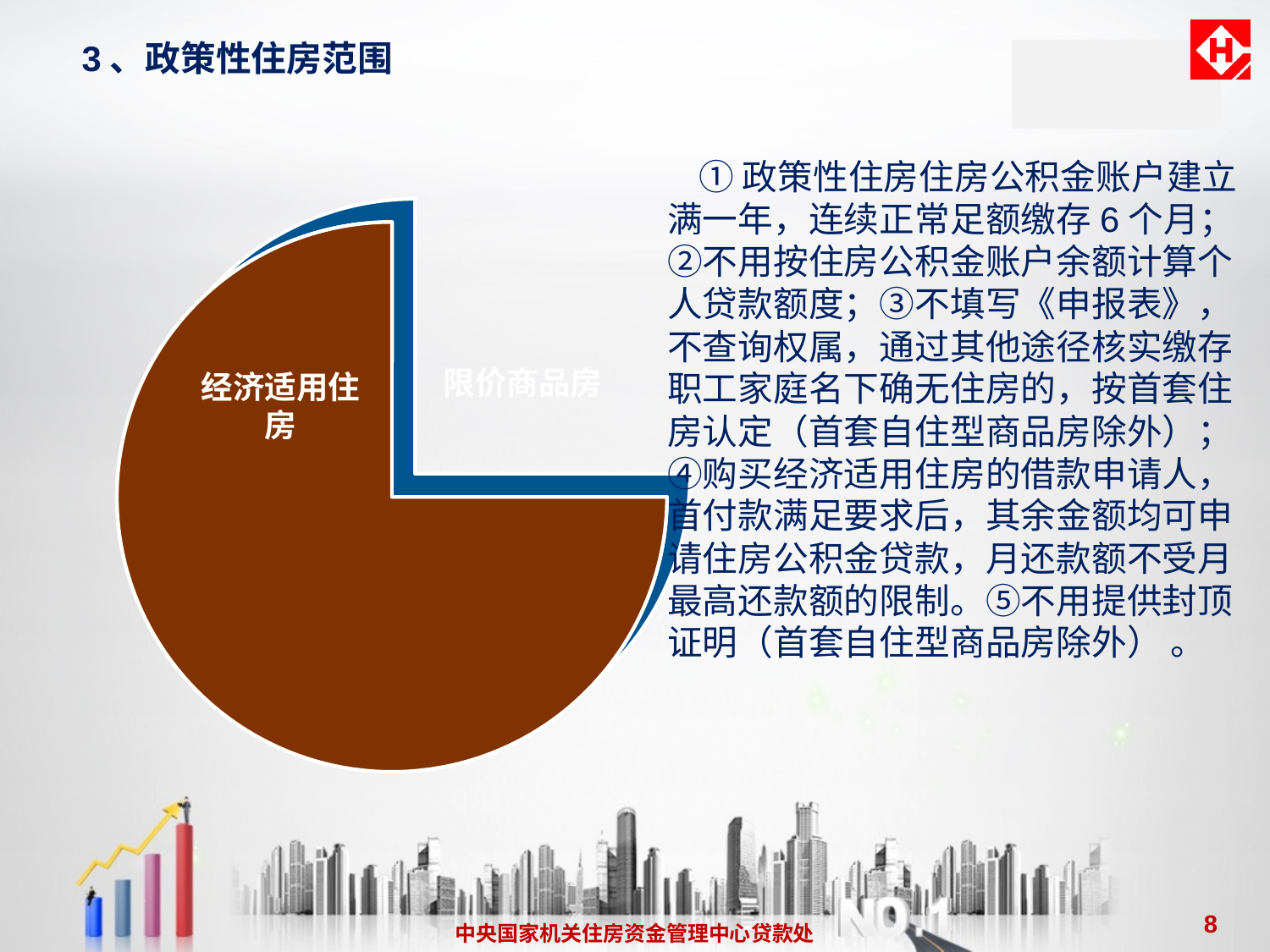

3、政策性住房范围
限价商品房
职工住宅、定向安置房等
首套自住型商品房（比照政策房）
经济适用住房
    ①政策性住房住房公积金账户建立满一年，连续正常足额缴存6个月；②不用按住房公积金账户余额计算个人贷款额度；③不填写《申报表》，不查询权属，通过其他途径核实缴存职工家庭名下确无住房的，按首套住房认定（首套自住型商品房除外）；④购买经济适用住房的借款申请人，首付款满足要求后，其余金额均可申请住房公积金贷款，月还款额不受月最高还款额的限制。⑤不用提供封顶证明（首套自住型商品房除外） 。
8
中央国家机关住房资金管理中心贷款处